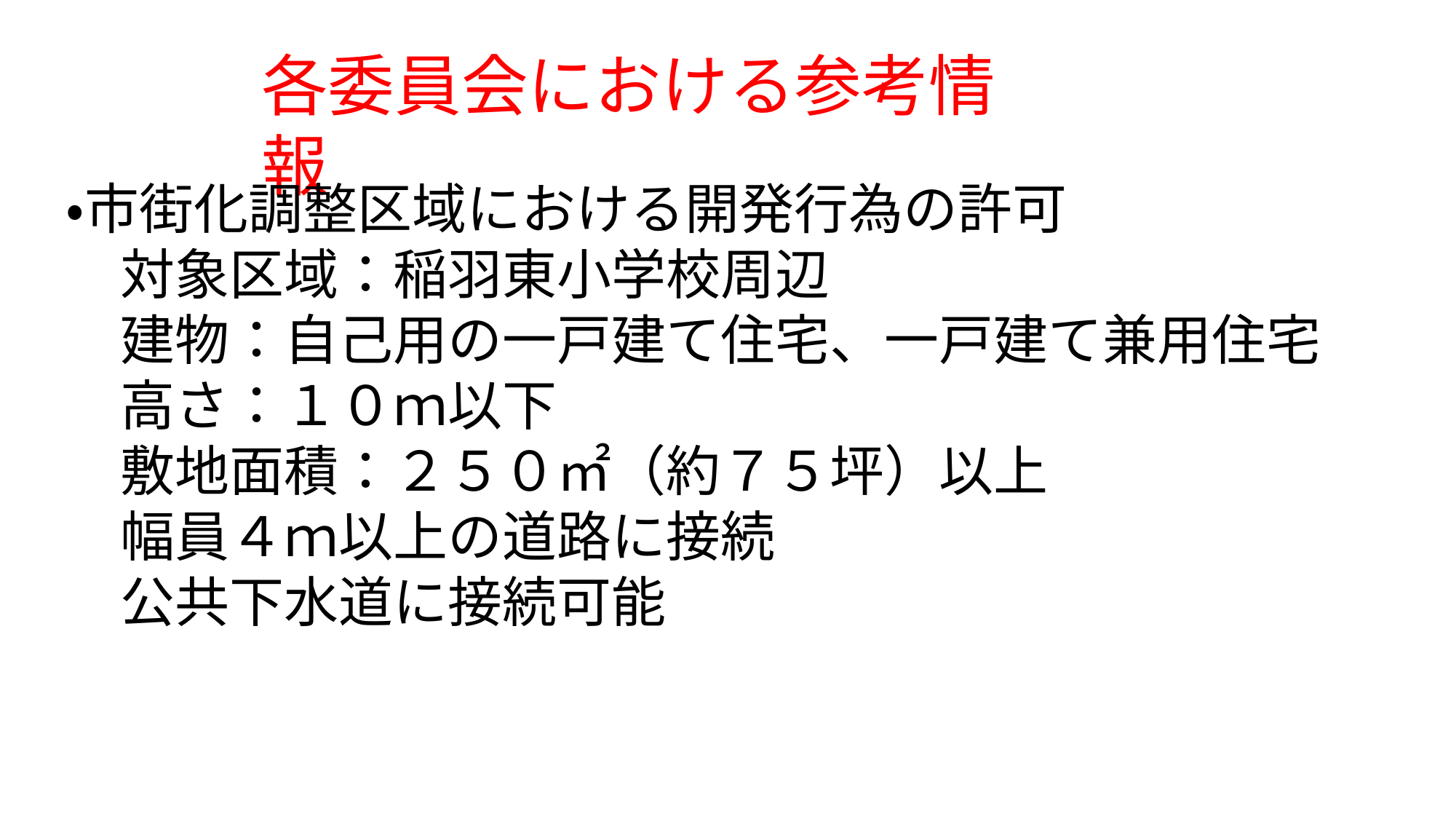

各委員会における参考情報
・市街化調整区域における開発行為の許可
　対象区域：稲羽東小学校周辺
　建物：自己用の一戸建て住宅、一戸建て兼用住宅
　高さ：１０ｍ以下
　敷地面積：２５０㎡（約７５坪）以上
　幅員４ｍ以上の道路に接続
　公共下水道に接続可能